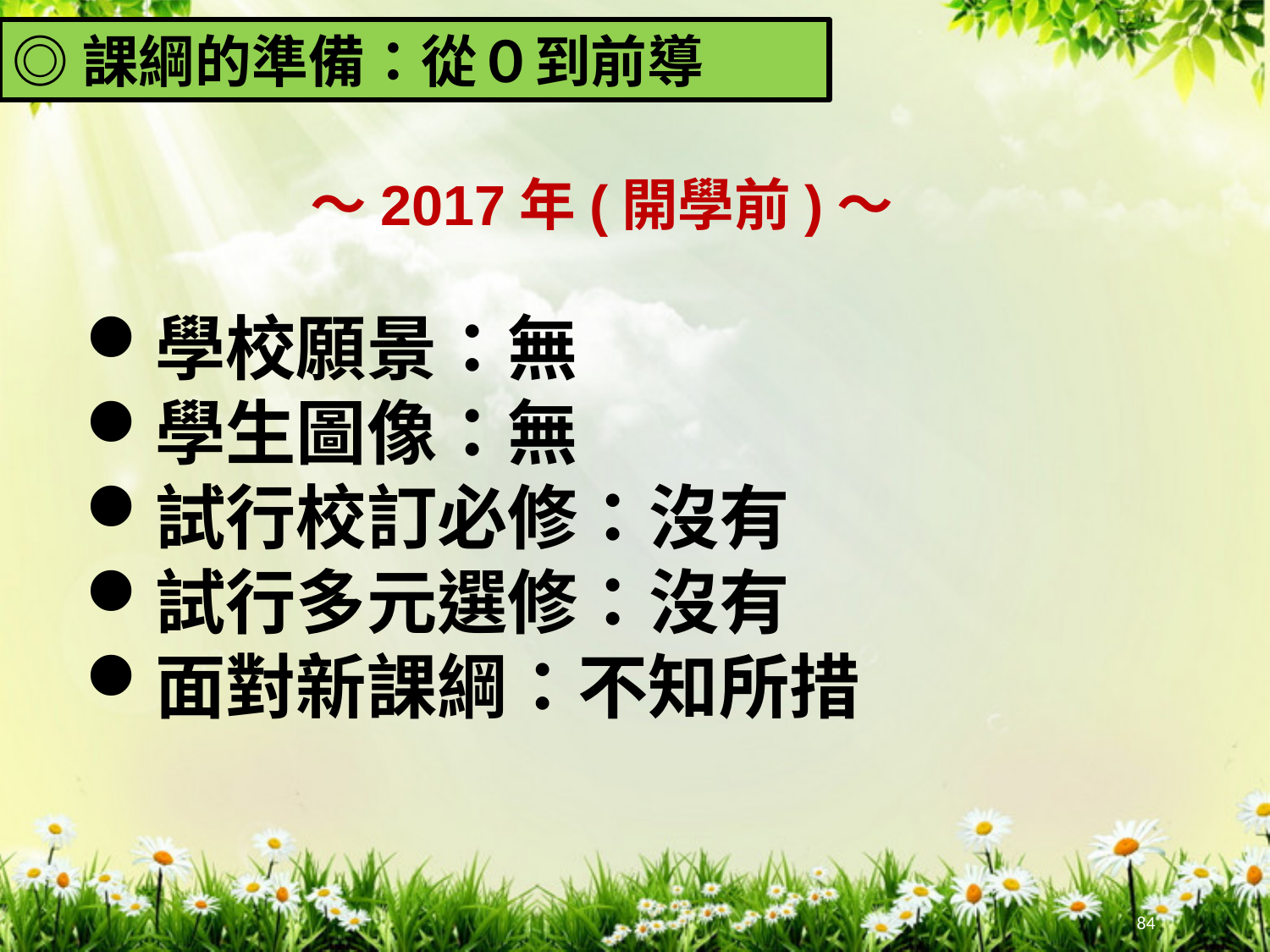

◎課綱的準備：從０到前導
〜2017年(開學前)〜

學校願景：無
學生圖像：無
試行校訂必修：沒有
試行多元選修：沒有
面對新課綱：不知所措
84